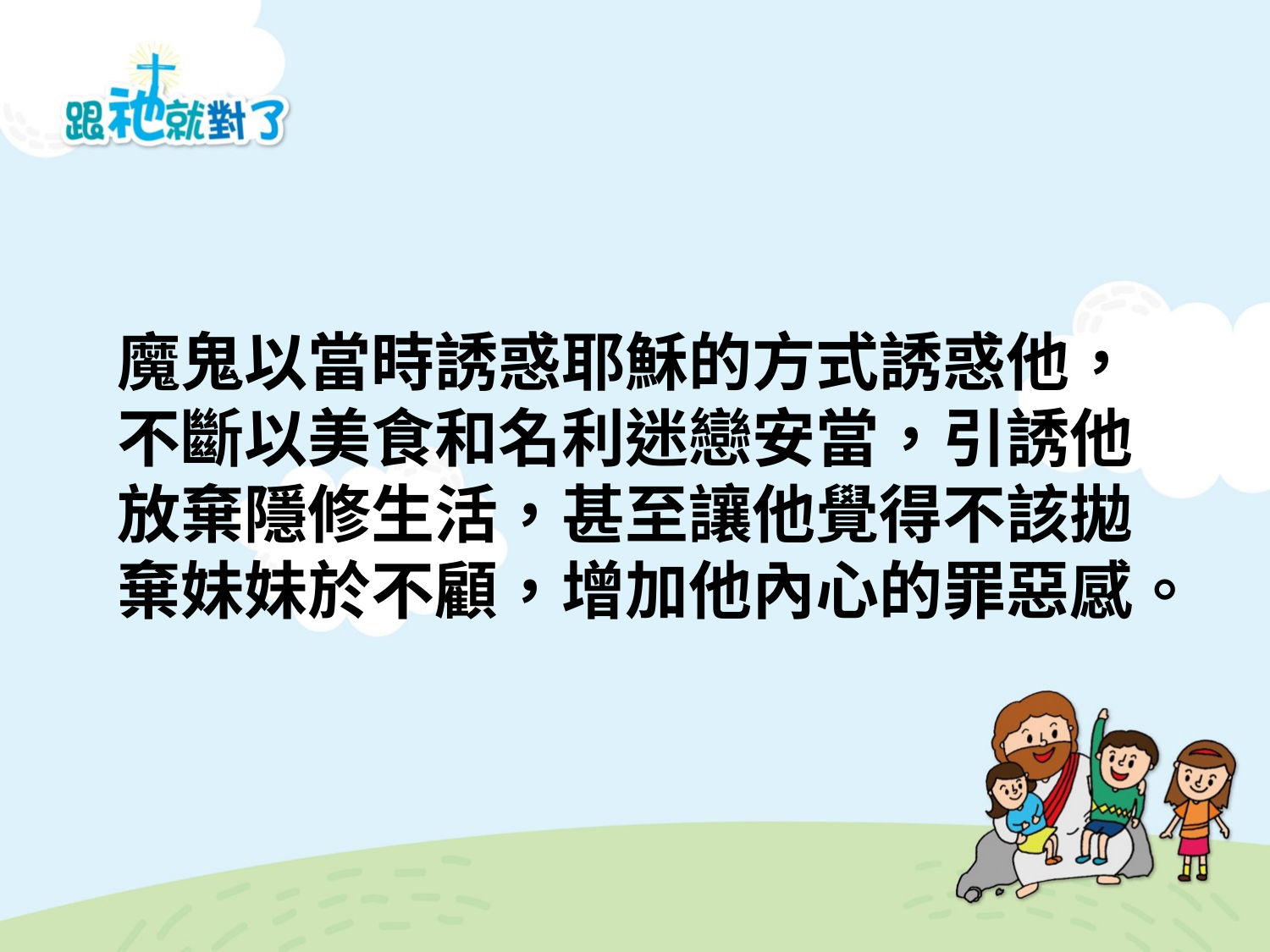

魔鬼以當時誘惑耶穌的方式誘惑他，不斷以美食和名利迷戀安當，引誘他放棄隱修生活，甚至讓他覺得不該拋棄妹妹於不顧，增加他內心的罪惡感。